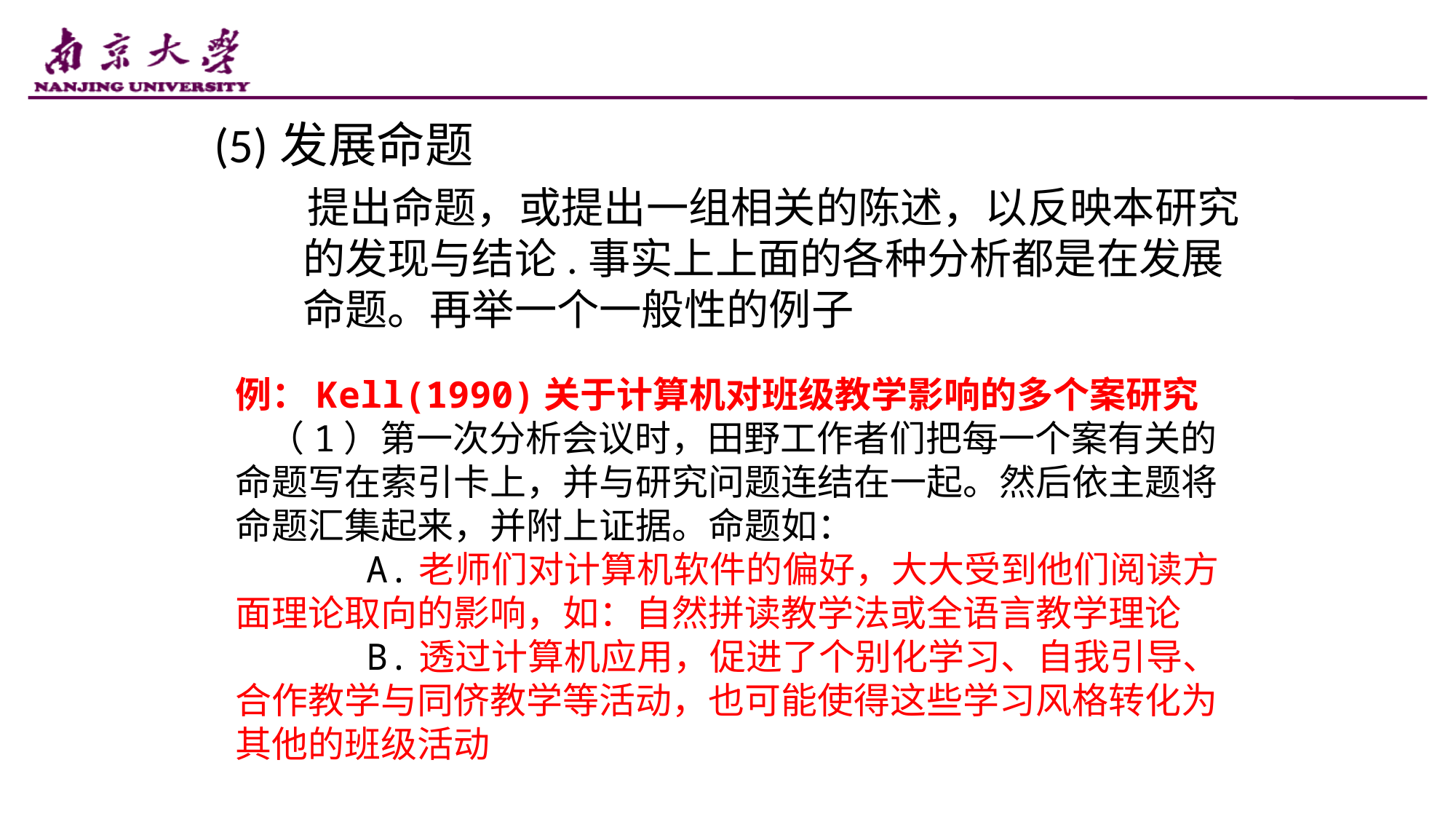

(5)发展命题
   提出命题，或提出一组相关的陈述，以反映本研究的发现与结论.事实上上面的各种分析都是在发展命题。再举一个一般性的例子

例：Kell(1990)关于计算机对班级教学影响的多个案研究
   （1）第一次分析会议时，田野工作者们把每一个案有关的命题写在索引卡上，并与研究问题连结在一起。然后依主题将命题汇集起来，并附上证据。命题如：
      A.老师们对计算机软件的偏好，大大受到他们阅读方面理论取向的影响，如：自然拼读教学法或全语言教学理论
      B.透过计算机应用，促进了个别化学习、自我引导、合作教学与同侪教学等活动，也可能使得这些学习风格转化为其他的班级活动